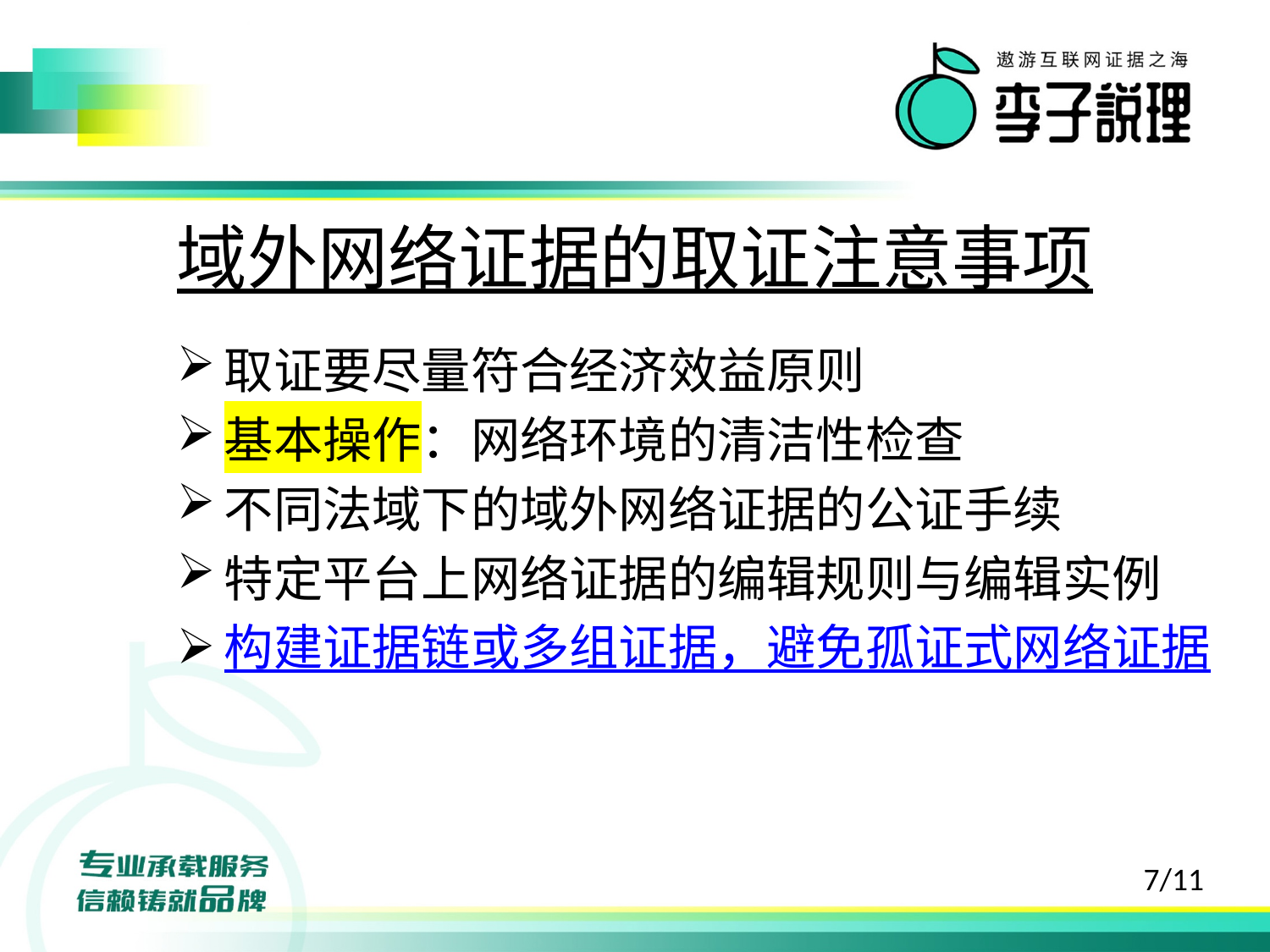

# 域外网络证据的取证注意事项

取证要尽量符合经济效益原则
基本操作：网络环境的清洁性检查
不同法域下的域外网络证据的公证手续
特定平台上网络证据的编辑规则与编辑实例
构建证据链或多组证据，避免孤证式网络证据

7/11